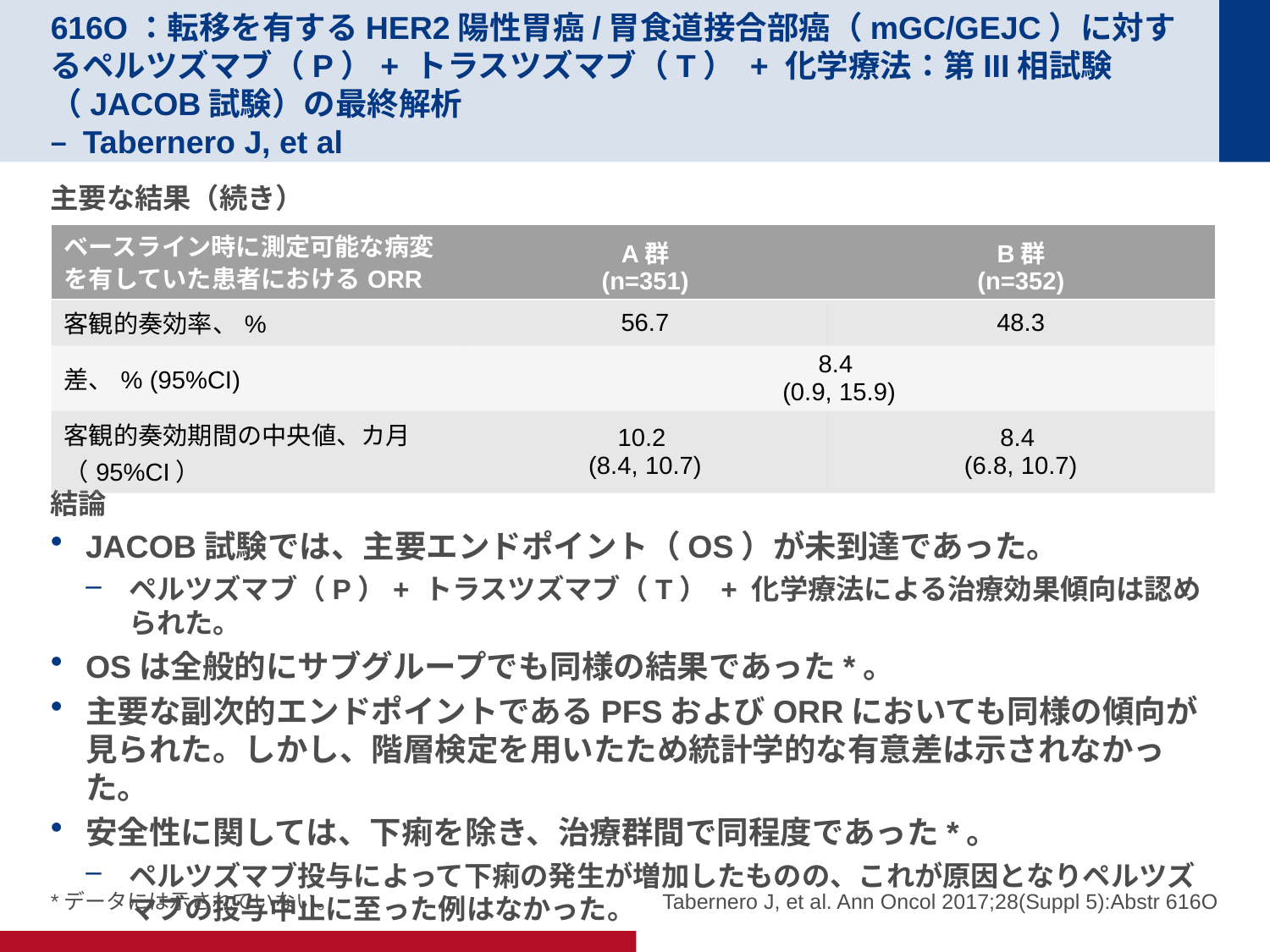

# 616O：転移を有するHER2陽性胃癌/胃食道接合部癌（mGC/GEJC）に対するペルツズマブ（P）+ トラスツズマブ（T） + 化学療法：第III相試験（JACOB試験）の最終解析 – Tabernero J, et al
主要な結果（続き）
結論
JACOB試験では、主要エンドポイント（OS）が未到達であった。
ペルツズマブ（P）+ トラスツズマブ（T） + 化学療法による治療効果傾向は認められた。
OSは全般的にサブグループでも同様の結果であった*。
主要な副次的エンドポイントであるPFSおよびORRにおいても同様の傾向が見られた。しかし、階層検定を用いたため統計学的な有意差は示されなかった。
安全性に関しては、下痢を除き、治療群間で同程度であった*。
ペルツズマブ投与によって下痢の発生が増加したものの、これが原因となりペルツズマブの投与中止に至った例はなかった。

| ベースライン時に測定可能な病変を有していた患者におけるORR | A群 (n=351) | B群 (n=352) |
| --- | --- | --- |
| 客観的奏効率、% | 56.7 | 48.3 |
| 差、% (95%CI) | 8.4 (0.9, 15.9) |  |
| 客観的奏効期間の中央値、カ月（95%CI） | 10.2 (8.4, 10.7) | 8.4 (6.8, 10.7) |
*データには示されていない。
Tabernero J, et al. Ann Oncol 2017;28(Suppl 5):Abstr 616O